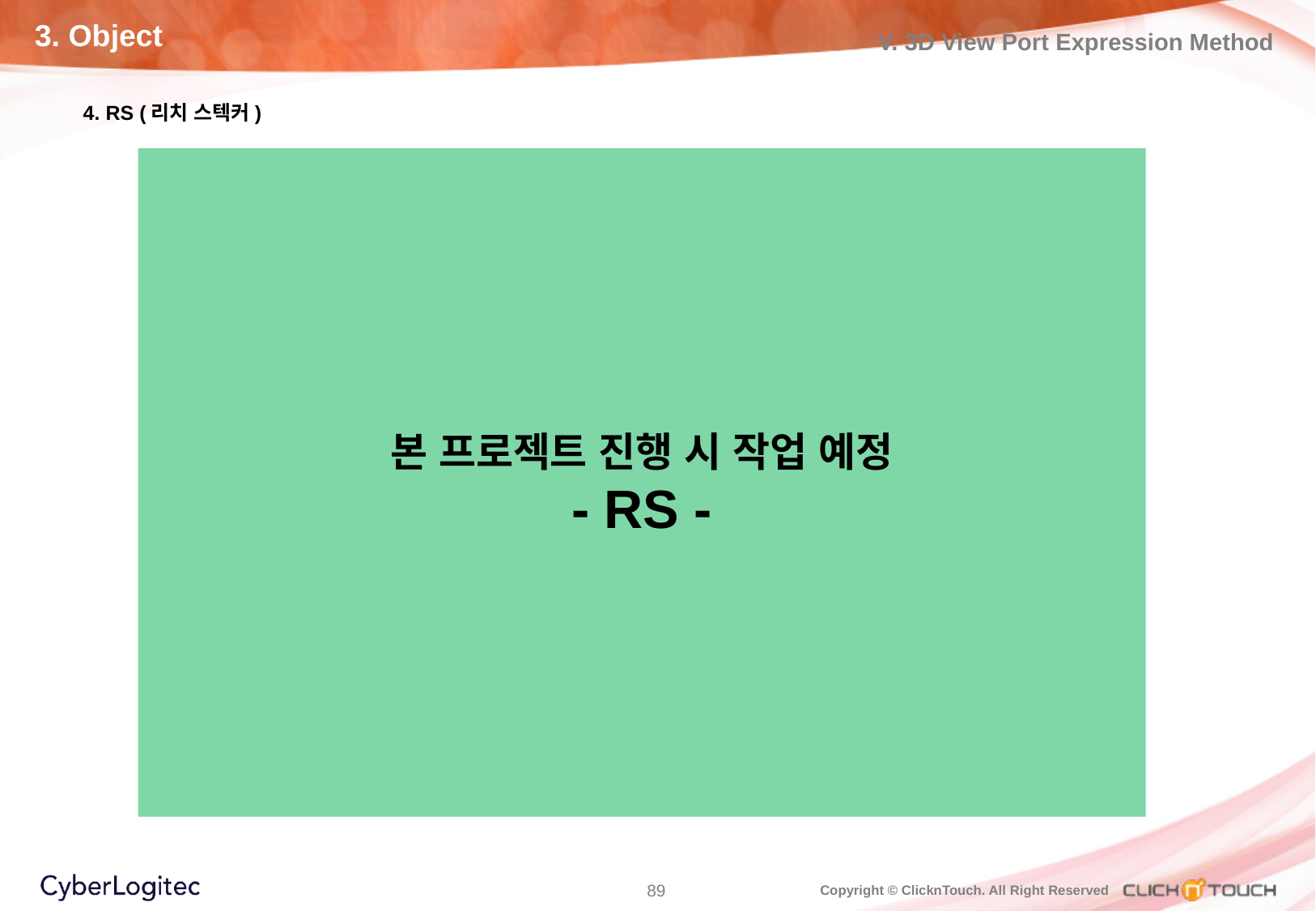

3. Object
V. 3D View Port Expression Method
4. RS (리치 스텍커)
본 프로젝트 진행 시 작업 예정
- RS -